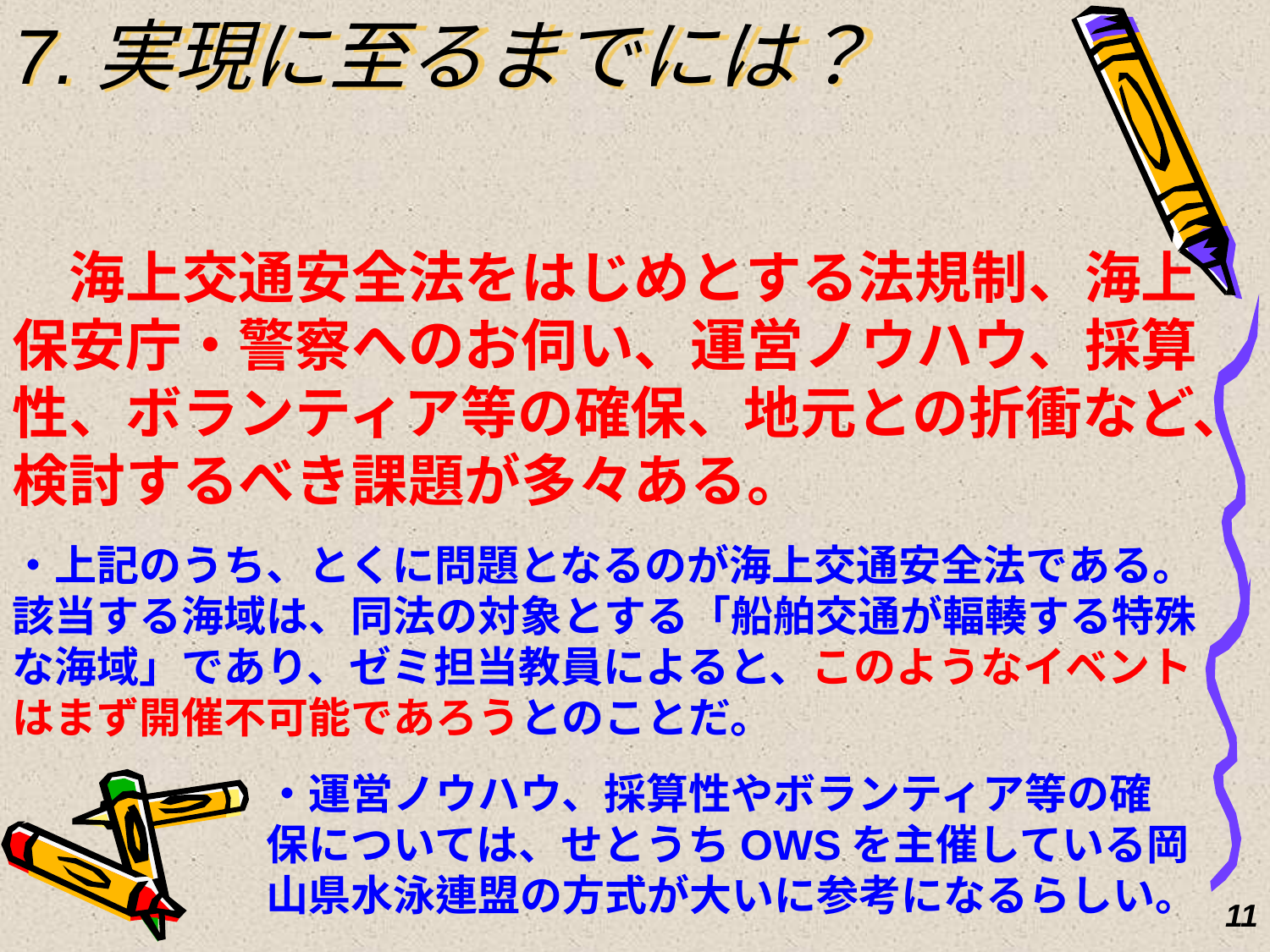

7.実現に至るまでには？
　海上交通安全法をはじめとする法規制、海上保安庁・警察へのお伺い、運営ノウハウ、採算性、ボランティア等の確保、地元との折衝など、検討するべき課題が多々ある。

・上記のうち、とくに問題となるのが海上交通安全法である。該当する海域は、同法の対象とする「船舶交通が輻輳する特殊な海域」であり、ゼミ担当教員によると、このようなイベントはまず開催不可能であろうとのことだ。

　　　　　　・運営ノウハウ、採算性やボランティア等の確
　　　　　　保については、せとうちOWSを主催している岡
　　　　　　山県水泳連盟の方式が大いに参考になるらしい。
11